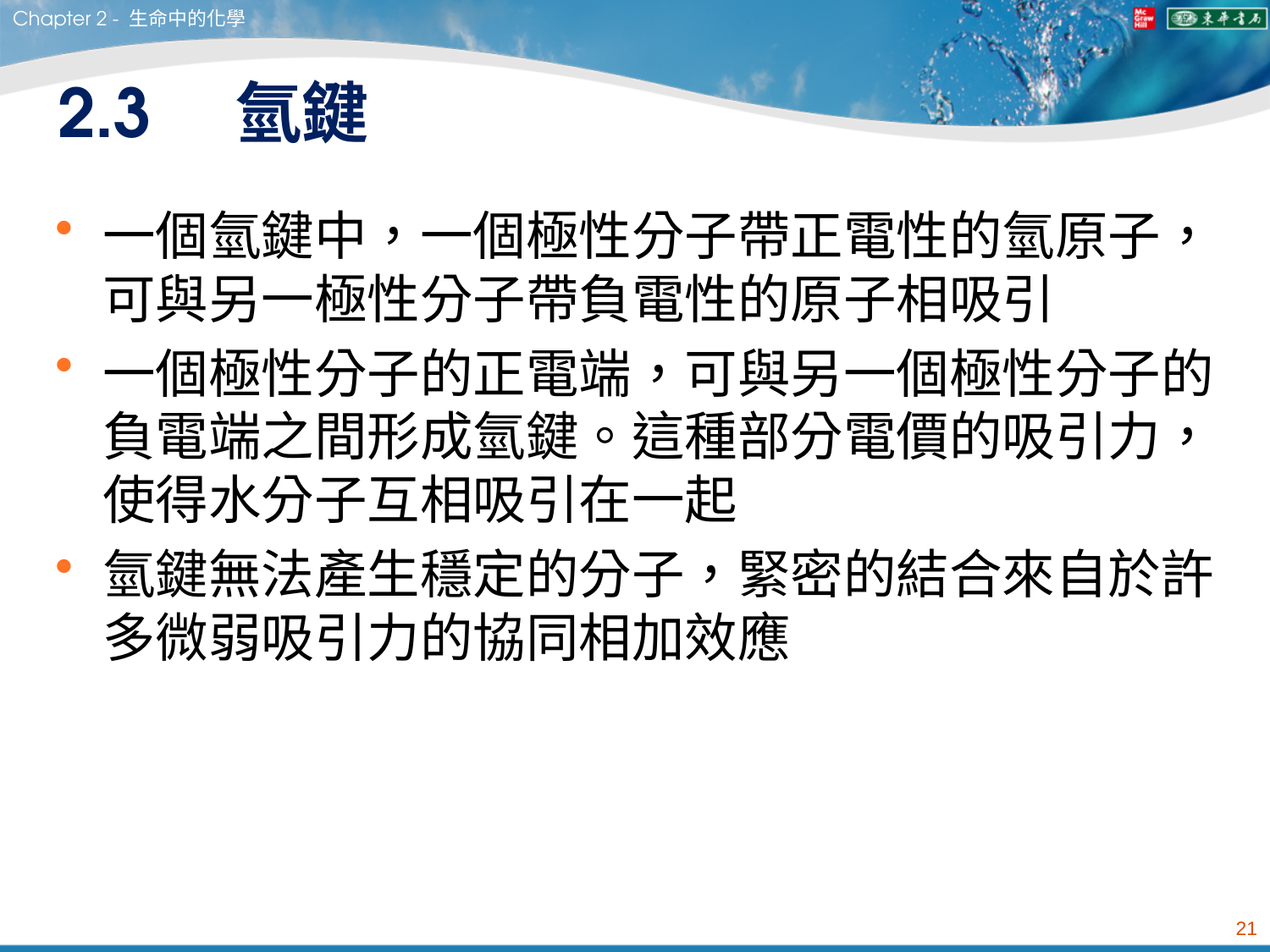

Chapter 2 - 生命中的化學
# 2.3　氫鍵
一個氫鍵中，一個極性分子帶正電性的氫原子，可與另一極性分子帶負電性的原子相吸引
一個極性分子的正電端，可與另一個極性分子的負電端之間形成氫鍵。這種部分電價的吸引力，使得水分子互相吸引在一起
氫鍵無法產生穩定的分子，緊密的結合來自於許多微弱吸引力的協同相加效應
21